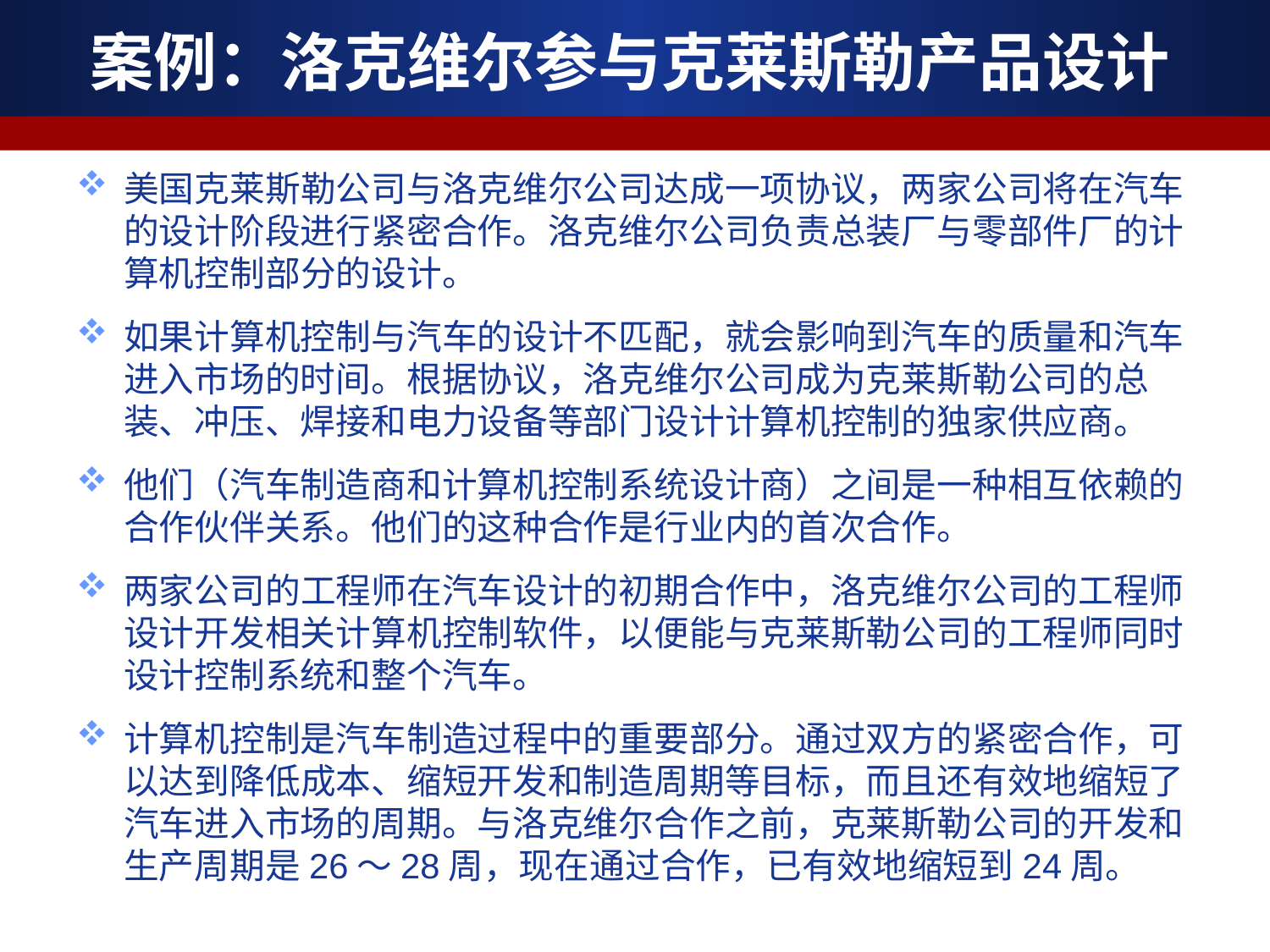

# 案例：洛克维尔参与克莱斯勒产品设计
美国克莱斯勒公司与洛克维尔公司达成一项协议，两家公司将在汽车的设计阶段进行紧密合作。洛克维尔公司负责总装厂与零部件厂的计算机控制部分的设计。
如果计算机控制与汽车的设计不匹配，就会影响到汽车的质量和汽车进入市场的时间。根据协议，洛克维尔公司成为克莱斯勒公司的总装、冲压、焊接和电力设备等部门设计计算机控制的独家供应商。
他们（汽车制造商和计算机控制系统设计商）之间是一种相互依赖的合作伙伴关系。他们的这种合作是行业内的首次合作。
两家公司的工程师在汽车设计的初期合作中，洛克维尔公司的工程师设计开发相关计算机控制软件，以便能与克莱斯勒公司的工程师同时设计控制系统和整个汽车。
计算机控制是汽车制造过程中的重要部分。通过双方的紧密合作，可以达到降低成本、缩短开发和制造周期等目标，而且还有效地缩短了汽车进入市场的周期。与洛克维尔合作之前，克莱斯勒公司的开发和生产周期是26～28周，现在通过合作，已有效地缩短到24周。